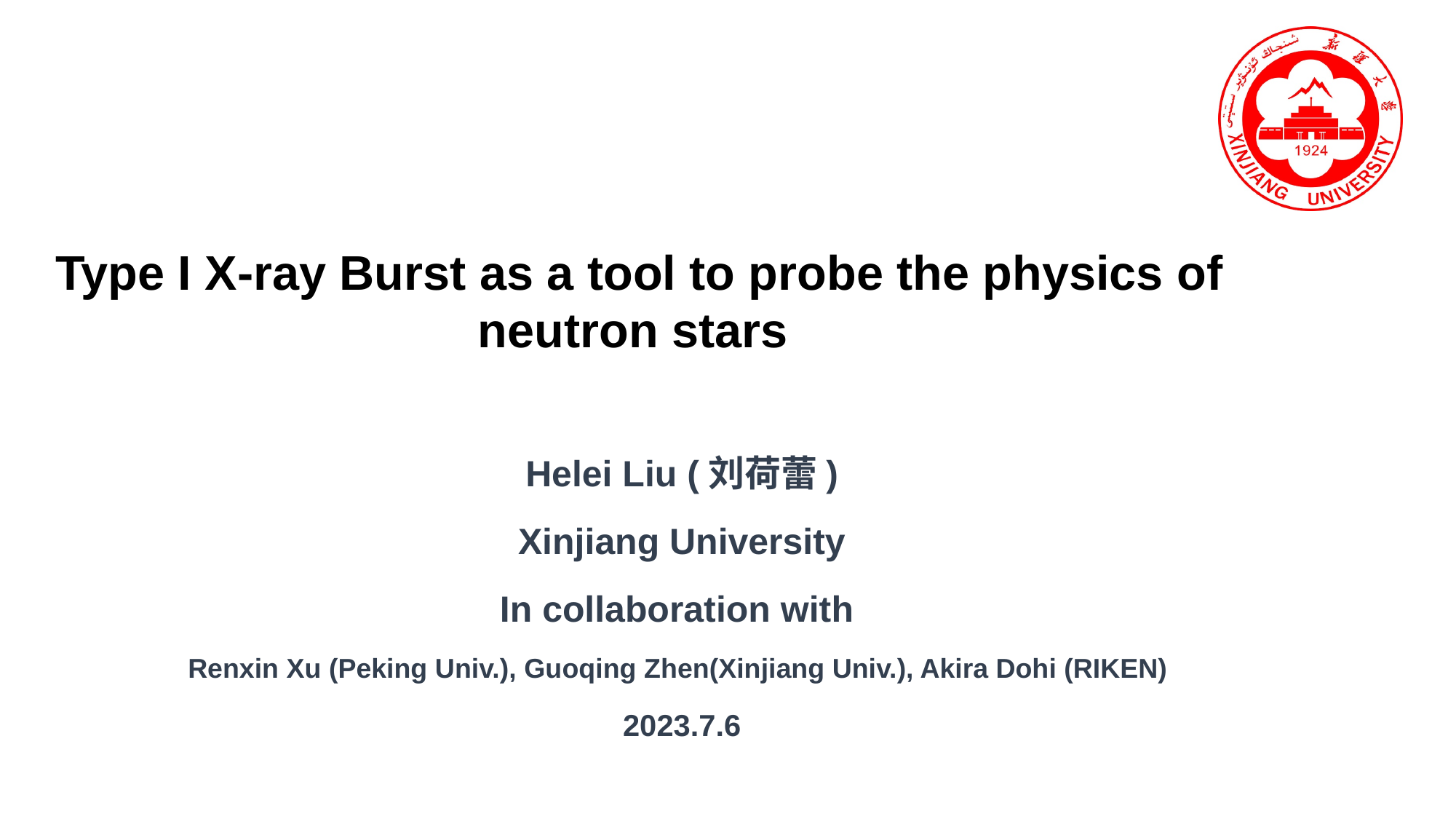

Type I X-ray Burst as a tool to probe the physics of neutron stars
Helei Liu (刘荷蕾)
Xinjiang University
In collaboration with
Renxin Xu (Peking Univ.), Guoqing Zhen(Xinjiang Univ.), Akira Dohi (RIKEN)
2023.7.6